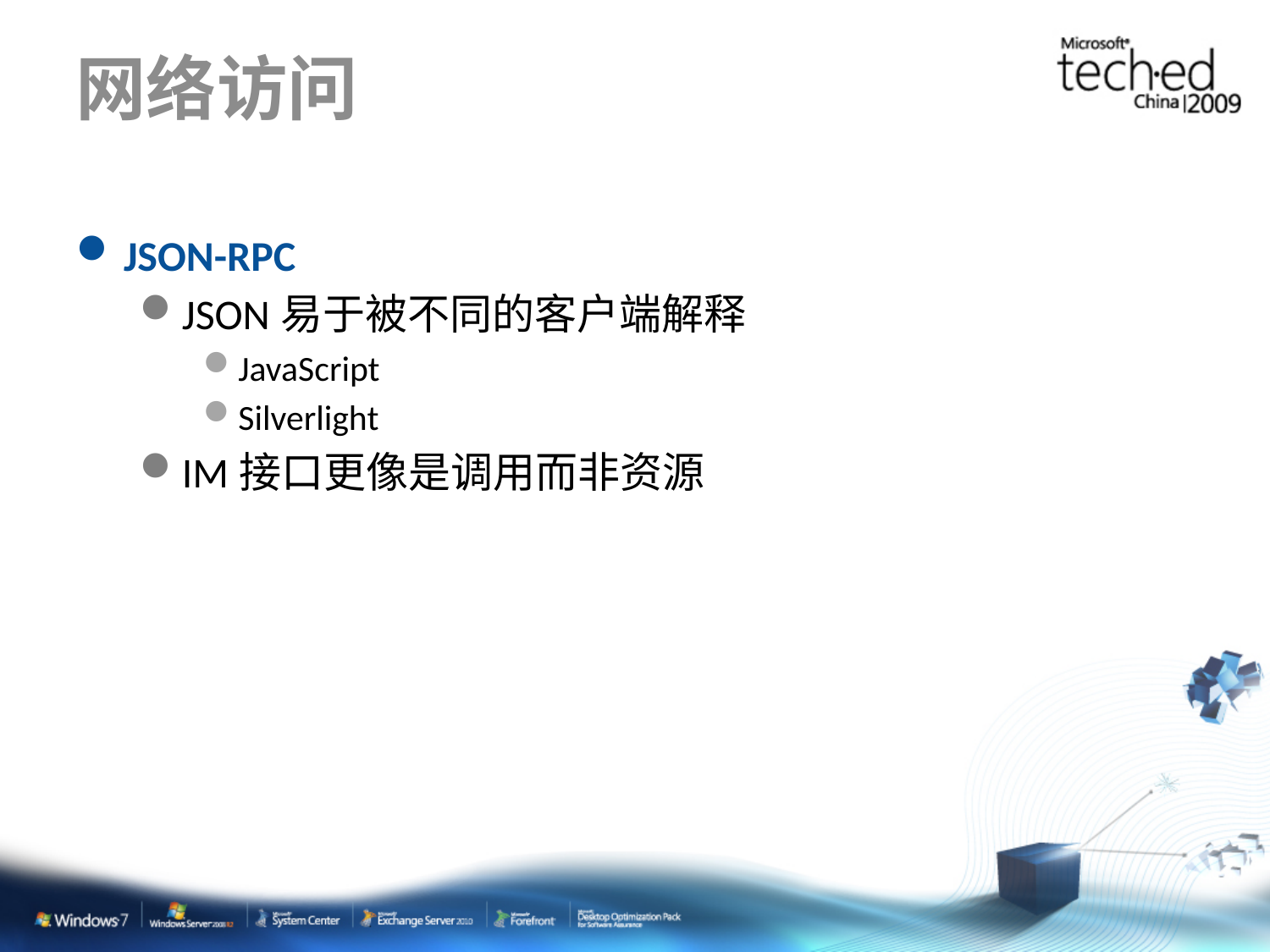

# 网络访问
JSON-RPC
JSON易于被不同的客户端解释
JavaScript
Silverlight
IM接口更像是调用而非资源